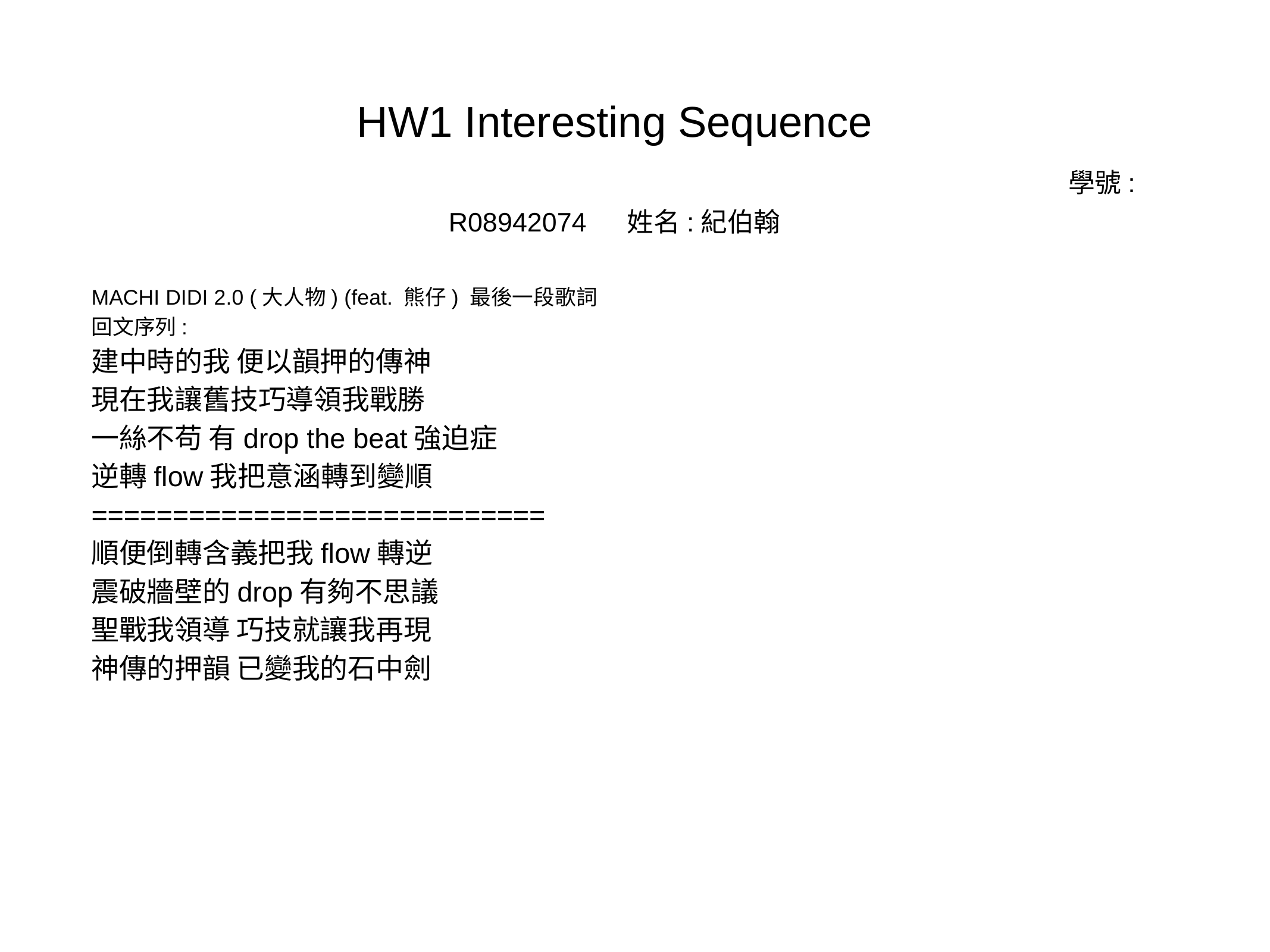

# HW1 Interesting Sequence
											學號:  R08942074	姓名:紀伯翰
MACHI DIDI 2.0 (大人物) (feat. 熊仔) 最後一段歌詞
回文序列:
建中時的我 便以韻押的傳神
現在我讓舊技巧導領我戰勝
一絲不苟 有drop the beat強迫症
逆轉flow我把意涵轉到變順
============================
順便倒轉含義把我flow轉逆
震破牆壁的drop有夠不思議
聖戰我領導 巧技就讓我再現
神傳的押韻 已變我的石中劍